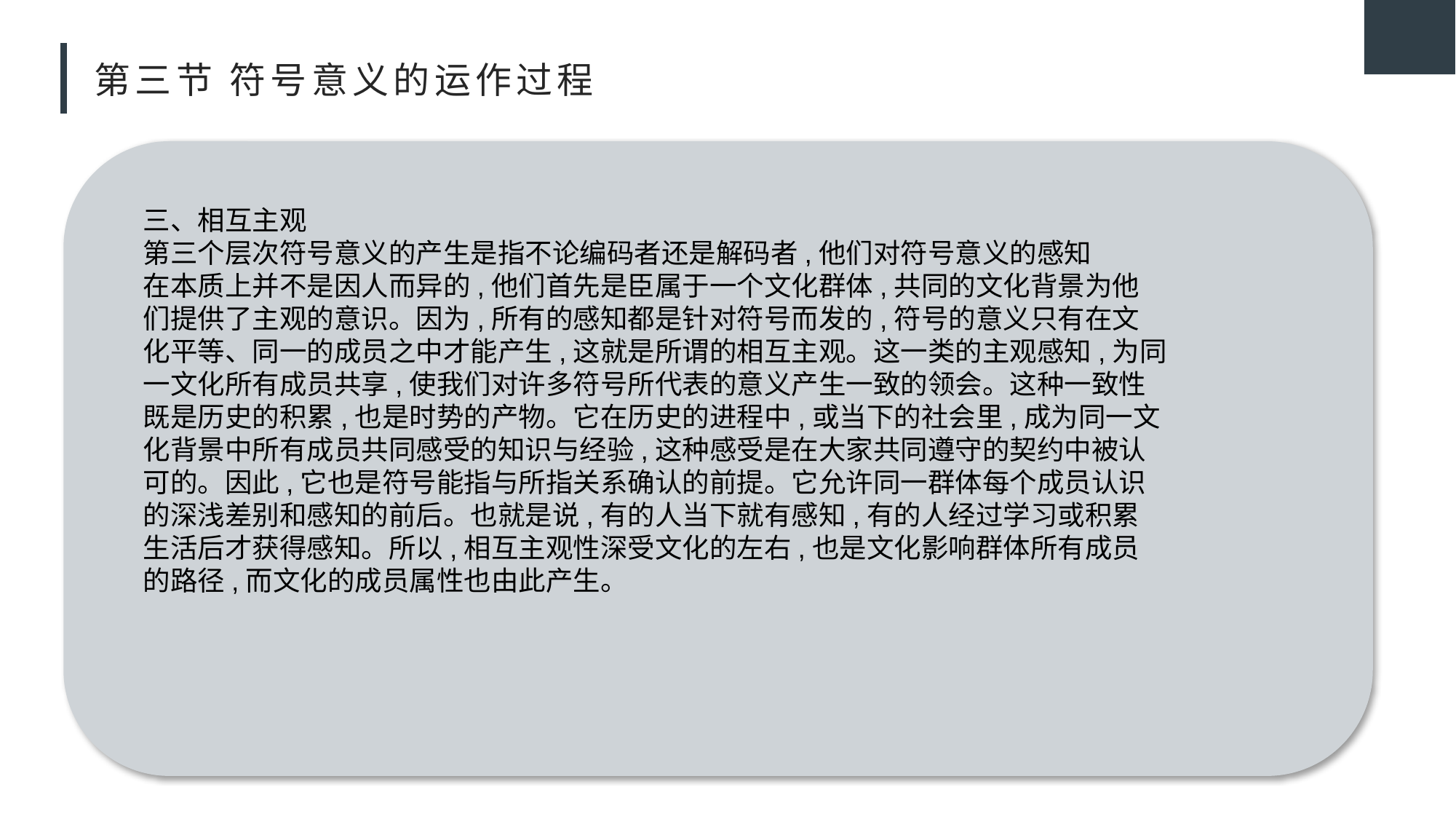

# 第三节 符号意义的运作过程

三、相互主观
第三个层次符号意义的产生是指不论编码者还是解码者,他们对符号意义的感知
在本质上并不是因人而异的,他们首先是臣属于一个文化群体,共同的文化背景为他
们提供了主观的意识。因为,所有的感知都是针对符号而发的,符号的意义只有在文
化平等、同一的成员之中才能产生,这就是所谓的相互主观。这一类的主观感知,为同
一文化所有成员共享,使我们对许多符号所代表的意义产生一致的领会。这种一致性
既是历史的积累,也是时势的产物。它在历史的进程中,或当下的社会里,成为同一文
化背景中所有成员共同感受的知识与经验,这种感受是在大家共同遵守的契约中被认
可的。因此,它也是符号能指与所指关系确认的前提。它允许同一群体每个成员认识
的深浅差别和感知的前后。也就是说,有的人当下就有感知,有的人经过学习或积累
生活后才获得感知。所以,相互主观性深受文化的左右,也是文化影响群体所有成员
的路径,而文化的成员属性也由此产生。